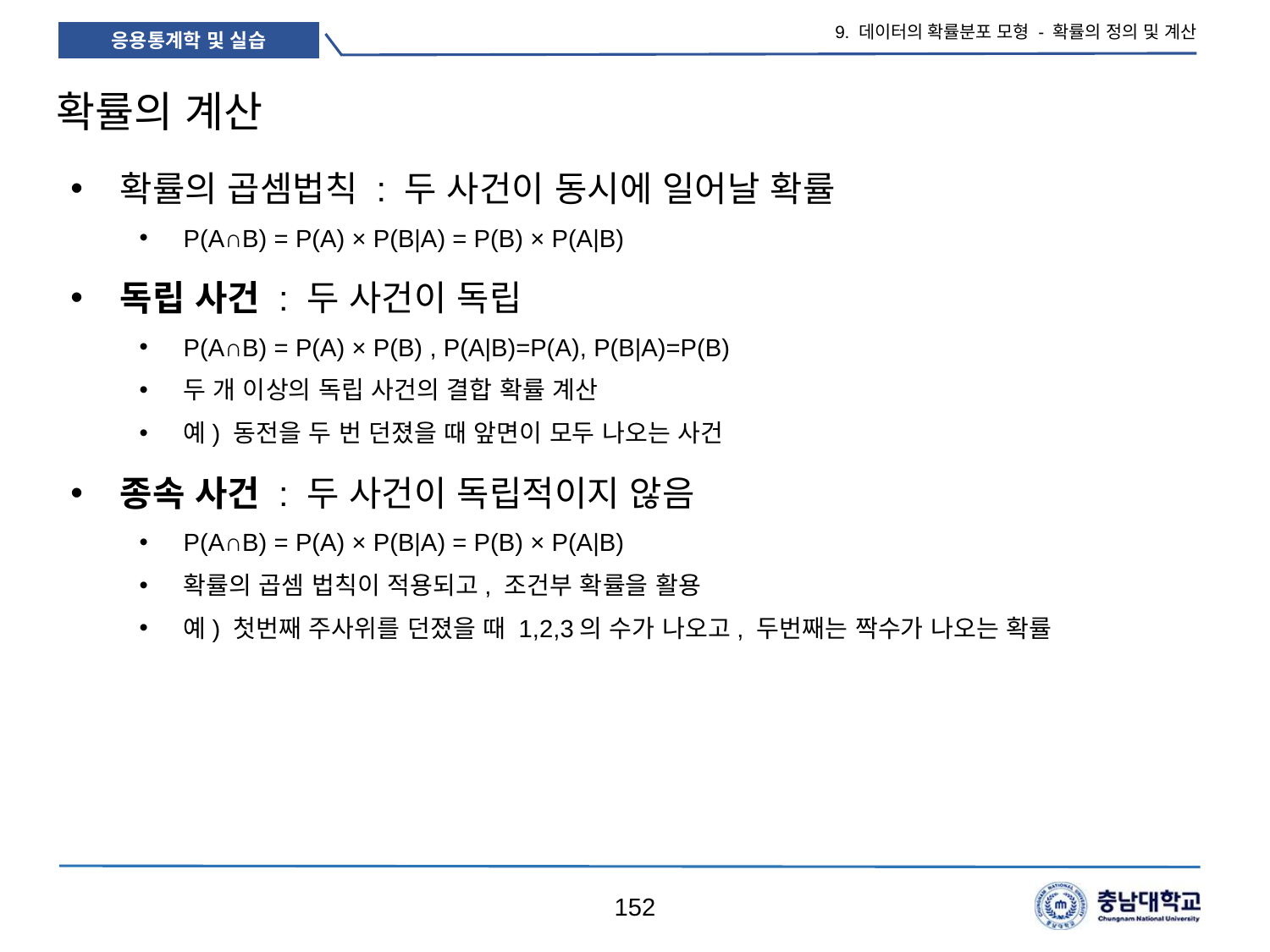

9. 데이터의 확률분포 모형 - 확률의 정의 및 계산
# 확률의 계산
확률의 곱셈법칙 : 두 사건이 동시에 일어날 확률
P(A∩B) = P(A) × P(B|A) = P(B) × P(A|B)
독립 사건 : 두 사건이 독립
P(A∩B) = P(A) × P(B) , P(A|B)=P(A), P(B|A)=P(B)
두 개 이상의 독립 사건의 결합 확률 계산
예) 동전을 두 번 던졌을 때 앞면이 모두 나오는 사건
종속 사건 : 두 사건이 독립적이지 않음
P(A∩B) = P(A) × P(B|A) = P(B) × P(A|B)
확률의 곱셈 법칙이 적용되고, 조건부 확률을 활용
예) 첫번째 주사위를 던졌을 때 1,2,3의 수가 나오고, 두번째는 짝수가 나오는 확률
152